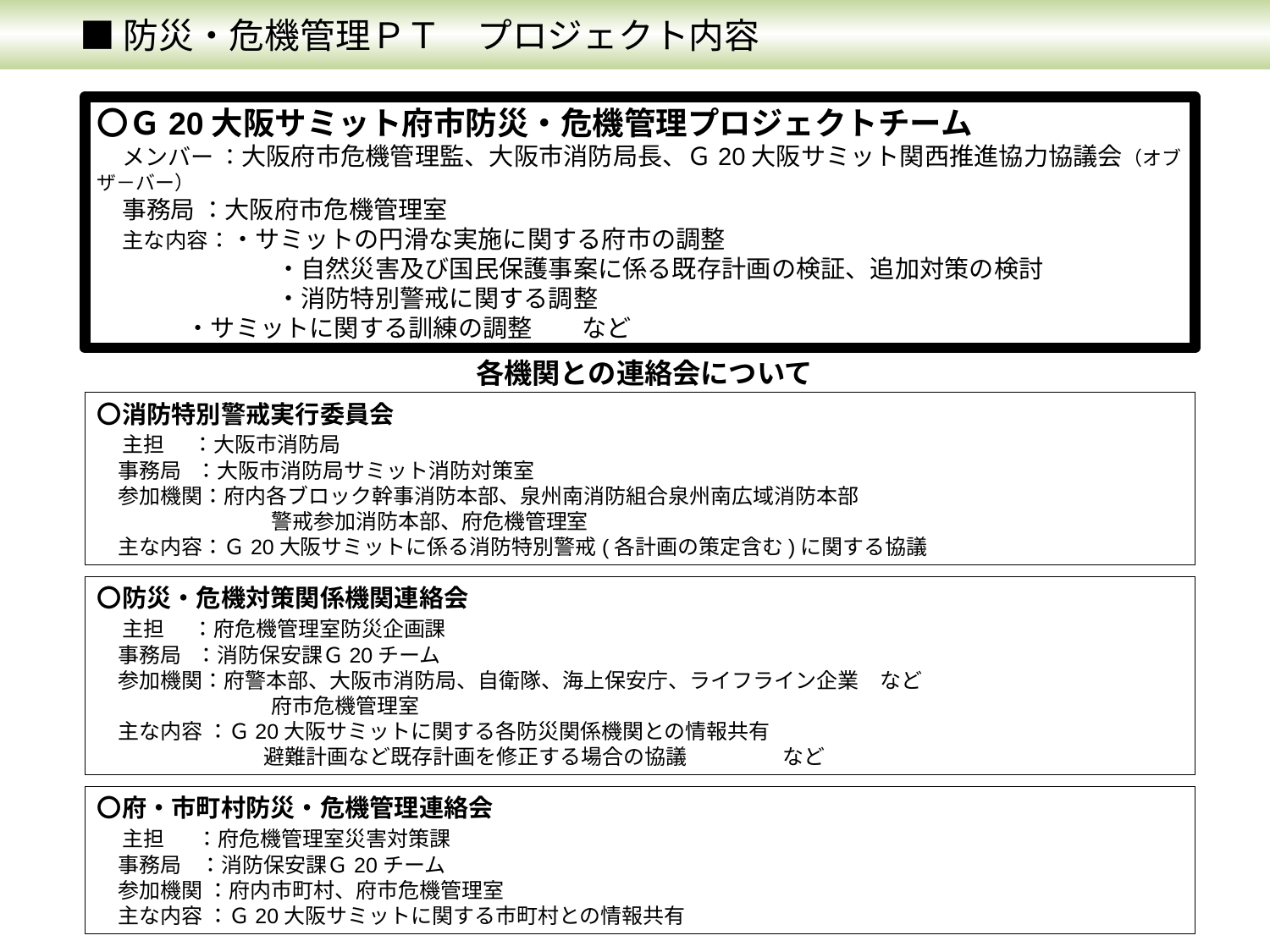

■ 防災・危機管理ＰＴ　プロジェクト内容
〇Ｇ20大阪サミット府市防災・危機管理プロジェクトチーム
　メンバー ：大阪府市危機管理監、大阪市消防局長、Ｇ20大阪サミット関西推進協力協議会（オブザ－バー）
　事務局 ：大阪府市危機管理室
　主な内容：・サミットの円滑な実施に関する府市の調整
　 　　　　　　・自然災害及び国民保護事案に係る既存計画の検証、追加対策の検討
　　　　　　　 ・消防特別警戒に関する調整
               ・サミットに関する訓練の調整　　など
# 各機関との連絡会について
〇消防特別警戒実行委員会
　主担      ：大阪市消防局
　事務局   ：大阪市消防局サミット消防対策室
　参加機関：府内各ブロック幹事消防本部、泉州南消防組合泉州南広域消防本部
　　　　　　　　 警戒参加消防本部、府危機管理室
　主な内容：Ｇ20大阪サミットに係る消防特別警戒(各計画の策定含む)に関する協議
〇防災・危機対策関係機関連絡会
　主担      ：府危機管理室防災企画課
　事務局   ：消防保安課Ｇ20チーム
　参加機関：府警本部、大阪市消防局、自衛隊、海上保安庁、ライフライン企業　など
　　　　　　　　 府市危機管理室
　主な内容 ：Ｇ20大阪サミットに関する各防災関係機関との情報共有
　　　　　　　    避難計画など既存計画を修正する場合の協議　                など
〇府・市町村防災・危機管理連絡会
　主担       ：府危機管理室災害対策課
　事務局    ：消防保安課Ｇ20チーム
　参加機関 ：府内市町村、府市危機管理室
　主な内容 ：Ｇ20大阪サミットに関する市町村との情報共有